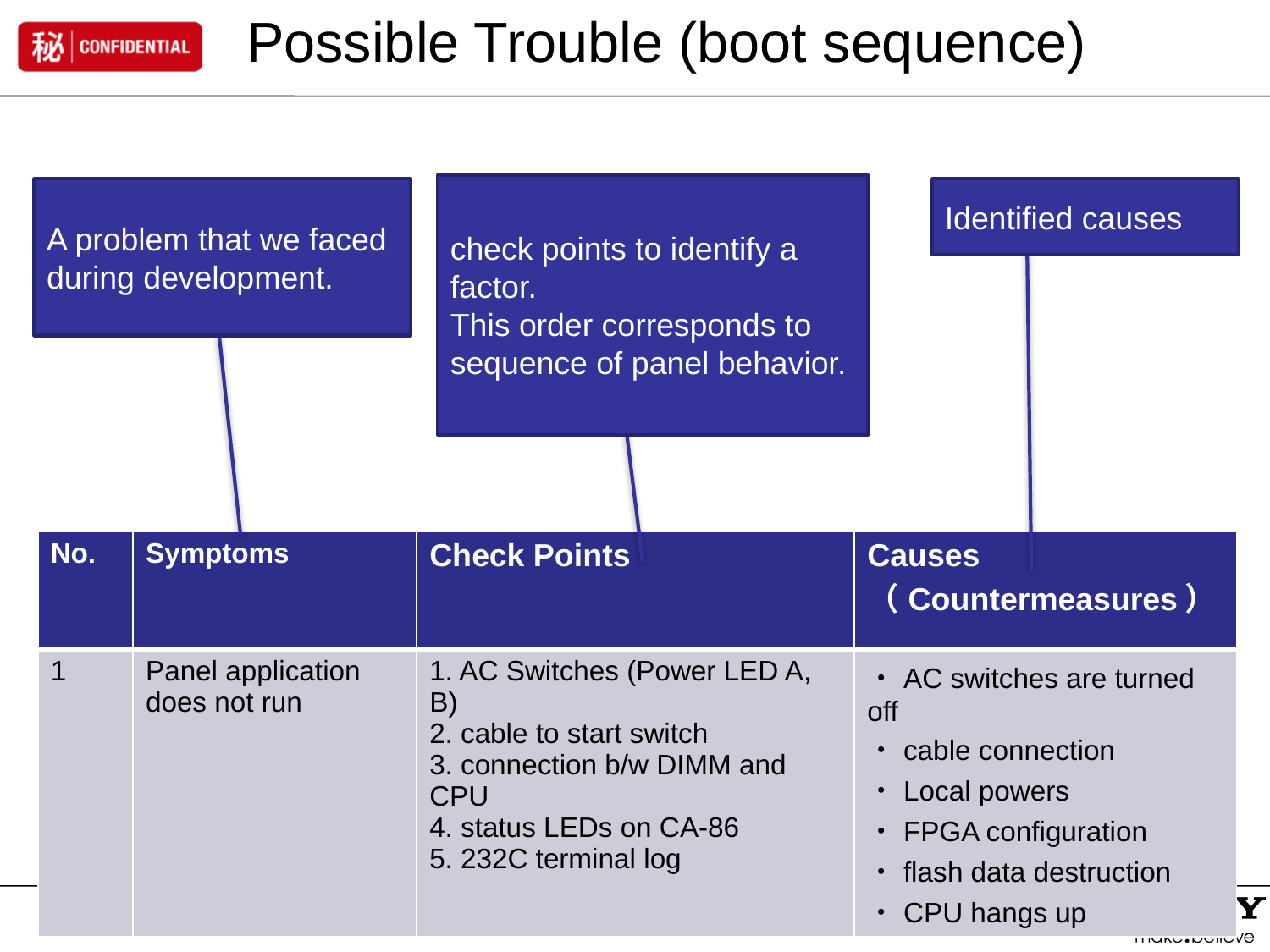

Possible Trouble (boot sequence)
check points to identify a factor.
This order corresponds to sequence of panel behavior.
A problem that we faced during development.
Identified causes
| No. | Symptoms | Check Points | Causes （Countermeasures） |
| --- | --- | --- | --- |
| 1 | Panel application does not run | 1. AC Switches (Power LED A, B) 2. cable to start switch 3. connection b/w DIMM and CPU 4. status LEDs on CA-86 5. 232C terminal log | ・AC switches are turned off ・cable connection ・Local powers ・FPGA configuration ・flash data destruction ・CPU hangs up |